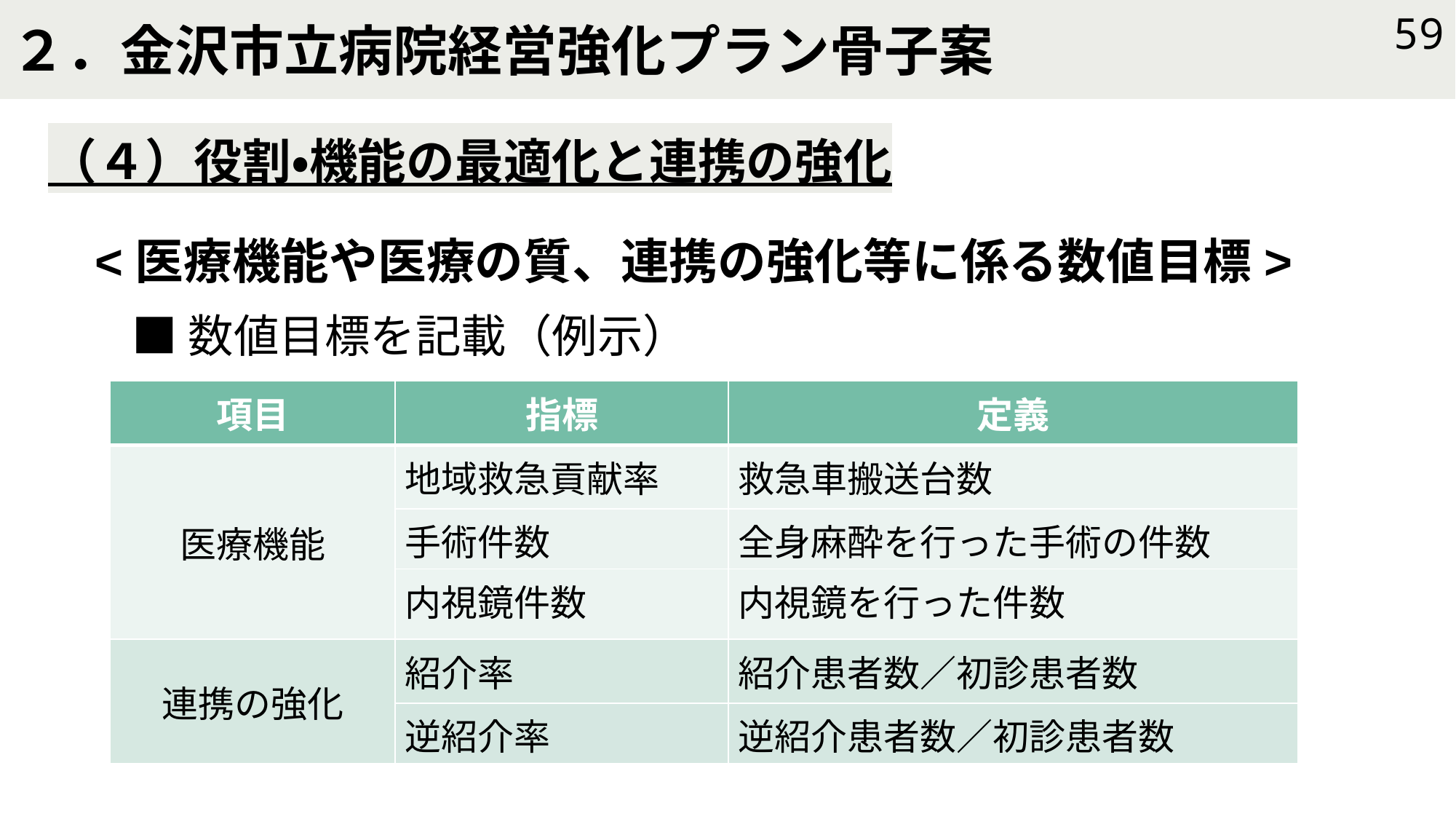

# ２．金沢市立病院経営強化プラン骨子案
59
（４）役割・機能の最適化と連携の強化
<医療機能や医療の質、連携の強化等に係る数値目標>
■数値目標を記載（例示）
| 項目 | 指標 | 定義 |
| --- | --- | --- |
| 医療機能 | 地域救急貢献率 | 救急車搬送台数 |
| 医療機能 | 手術件数 | 全身麻酔を行った手術の件数 |
| 医療機能 | 内視鏡件数 | 内視鏡を行った件数 |
| 連携の強化 | 紹介率 | 紹介患者数／初診患者数 |
| 連携の強化 | 逆紹介率 | 逆紹介患者数／初診患者数 |